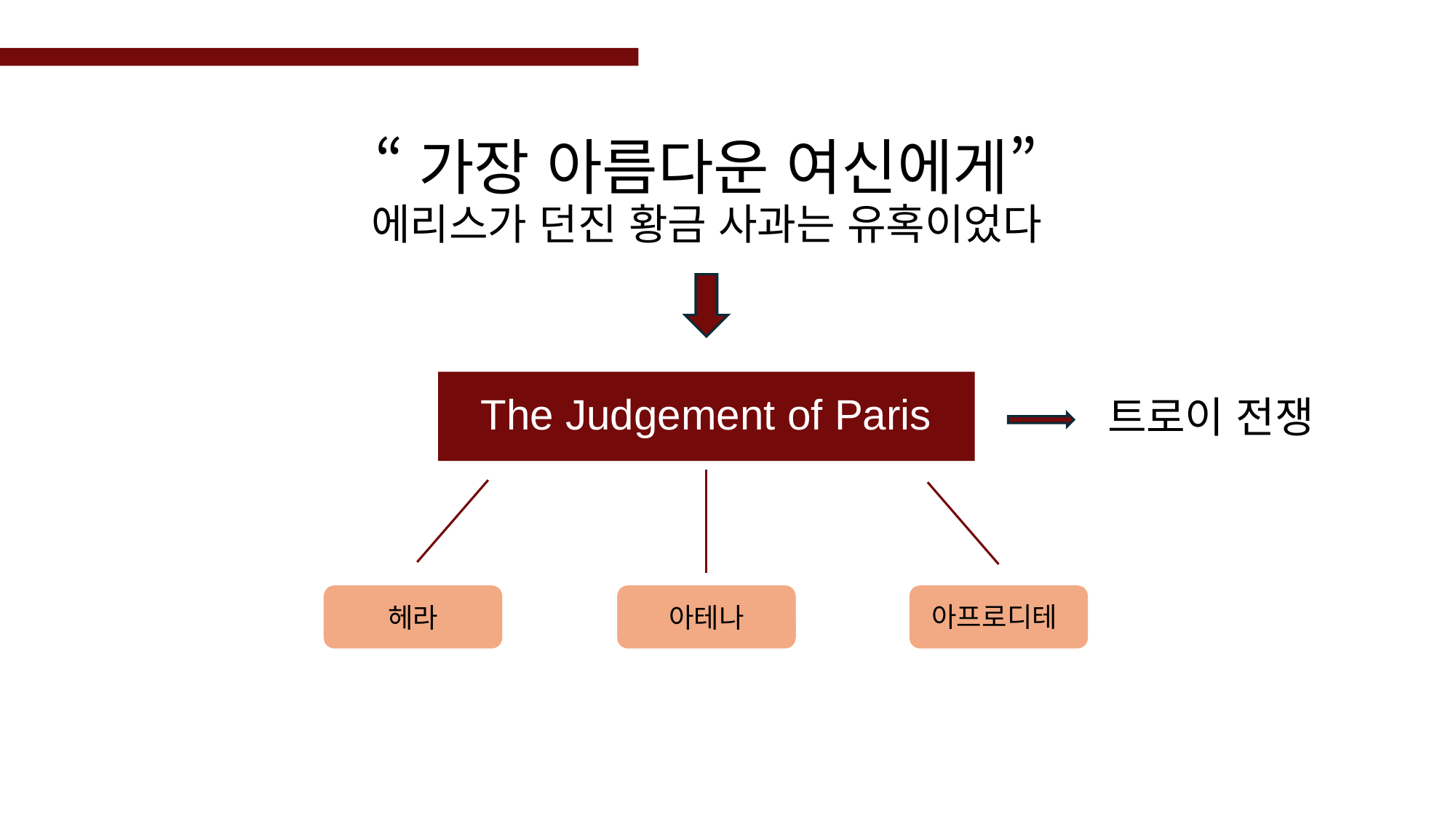

# “가장 아름다운 여신에게” 에리스가 던진 황금 사과는 유혹이었다

The Judgement of Paris
트로이 전쟁

헤라

아테나

아프로디테